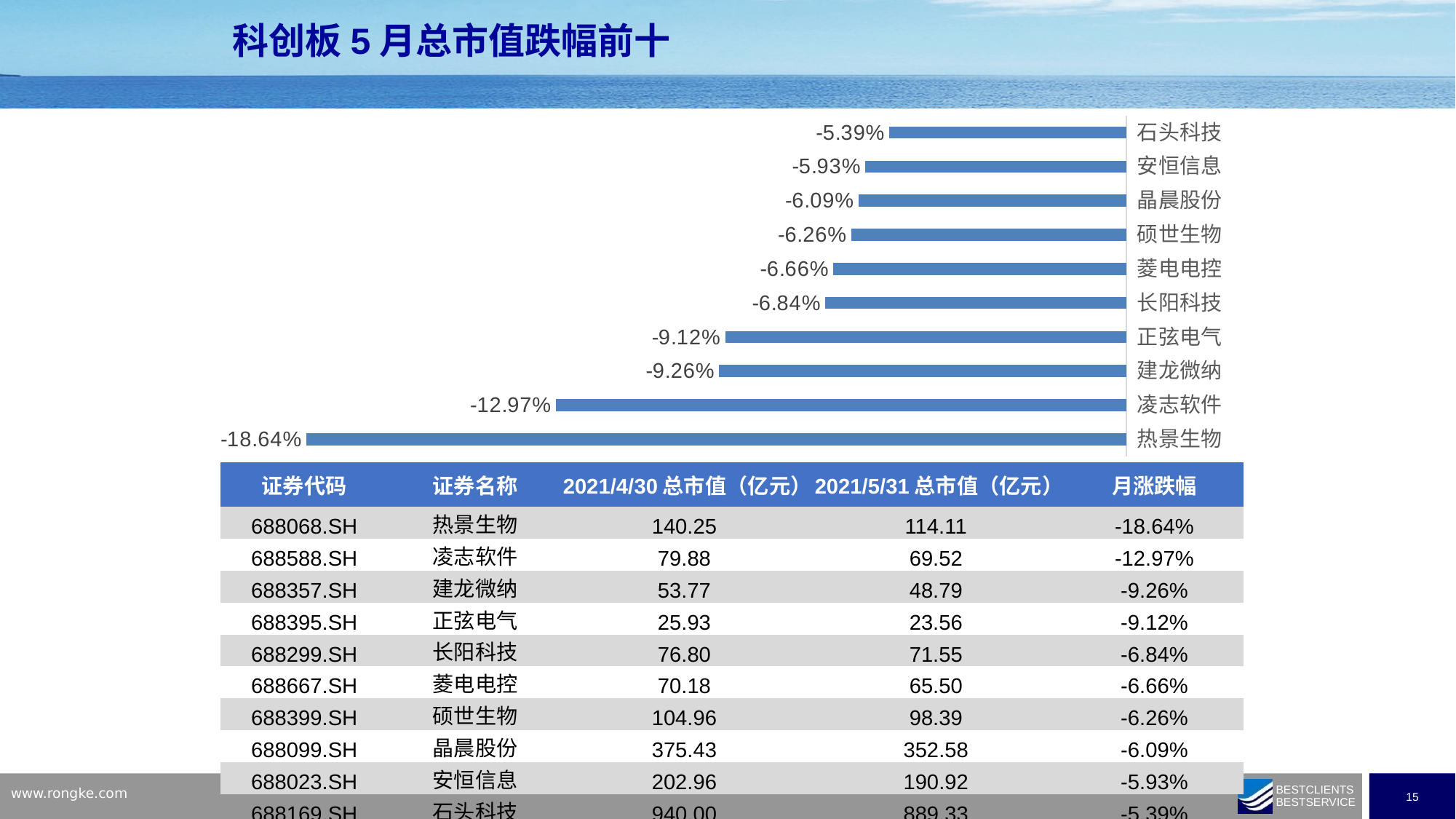

科创板5月总市值跌幅前十

### Chart

| Category |  |
|---|---|
| 热景生物 | -0.18643015521064288 |
| 凌志软件 | -0.129694541812719 |
| 建龙微纳 | -0.09258064516129028 |
| 正弦电气 | -0.09121061359867322 |
| 长阳科技 | -0.06843267108167761 |
| 菱电电控 | -0.06661764705882356 |
| 硕世生物 | -0.06255235967606809 |
| 晶晨股份 | -0.06088480070083224 |
| 安恒信息 | -0.05934306569343062 |
| 石头科技 | -0.05390070921985812 |
| 证券代码 | 证券名称 | 2021/4/30总市值（亿元） | 2021/5/31总市值（亿元） | 月涨跌幅 |
| --- | --- | --- | --- | --- |
| 688068.SH | 热景生物 | 140.25 | 114.11 | -18.64% |
| 688588.SH | 凌志软件 | 79.88 | 69.52 | -12.97% |
| 688357.SH | 建龙微纳 | 53.77 | 48.79 | -9.26% |
| 688395.SH | 正弦电气 | 25.93 | 23.56 | -9.12% |
| 688299.SH | 长阳科技 | 76.80 | 71.55 | -6.84% |
| 688667.SH | 菱电电控 | 70.18 | 65.50 | -6.66% |
| 688399.SH | 硕世生物 | 104.96 | 98.39 | -6.26% |
| 688099.SH | 晶晨股份 | 375.43 | 352.58 | -6.09% |
| 688023.SH | 安恒信息 | 202.96 | 190.92 | -5.93% |
| 688169.SH | 石头科技 | 940.00 | 889.33 | -5.39% |